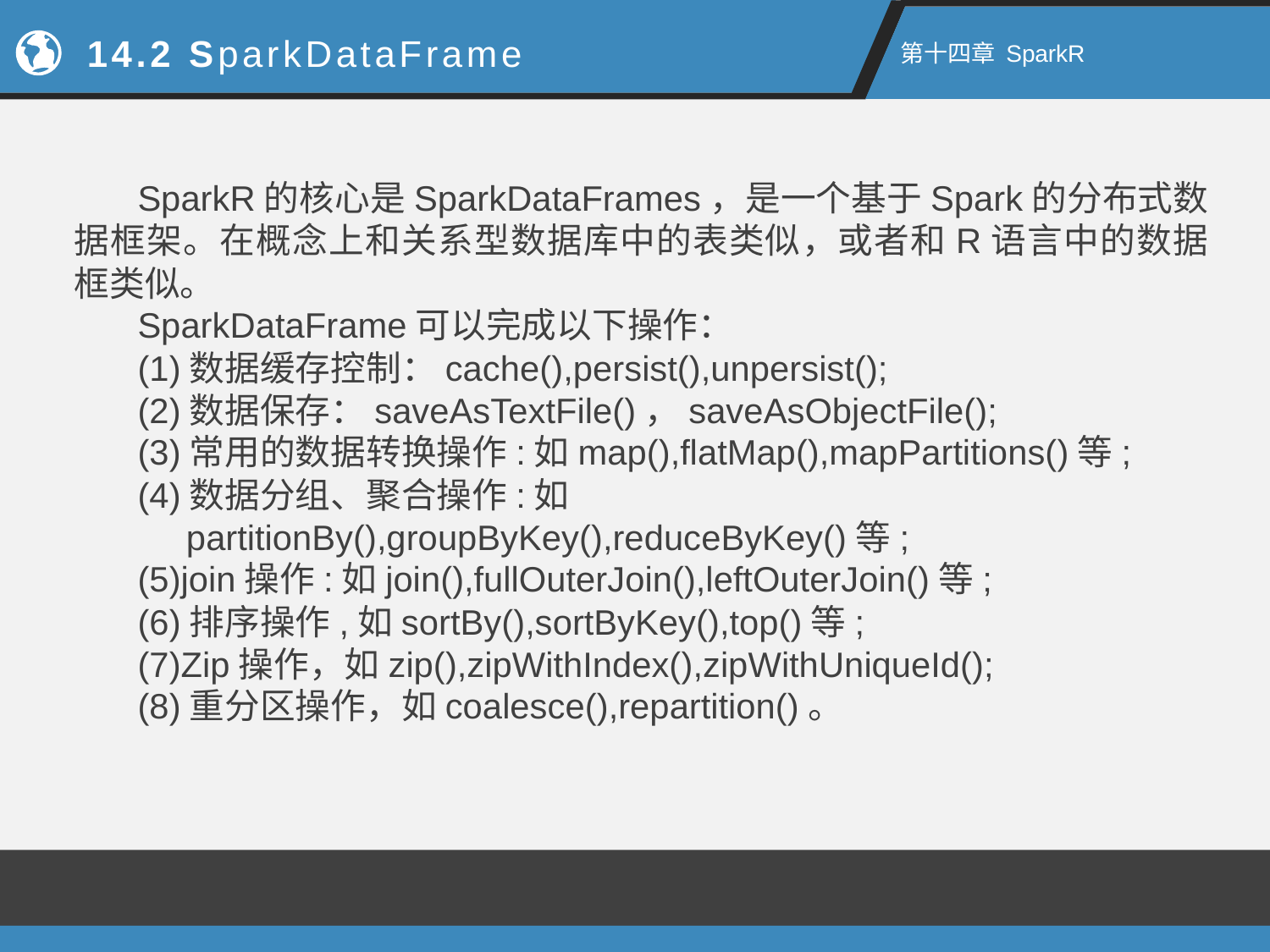

14.2 SparkDataFrame

第十四章 SparkR
SparkR的核心是SparkDataFrames，是一个基于Spark的分布式数据框架。在概念上和关系型数据库中的表类似，或者和R语言中的数据框类似。
SparkDataFrame可以完成以下操作：
(1)数据缓存控制：cache(),persist(),unpersist();
(2)数据保存：saveAsTextFile()，saveAsObjectFile();
(3)常用的数据转换操作:如map(),flatMap(),mapPartitions()等;
(4)数据分组、聚合操作:如
     partitionBy(),groupByKey(),reduceByKey()等;
(5)join操作:如join(),fullOuterJoin(),leftOuterJoin()等;
(6)排序操作,如sortBy(),sortByKey(),top()等;
(7)Zip操作，如zip(),zipWithIndex(),zipWithUniqueId();
(8)重分区操作，如coalesce(),repartition()。